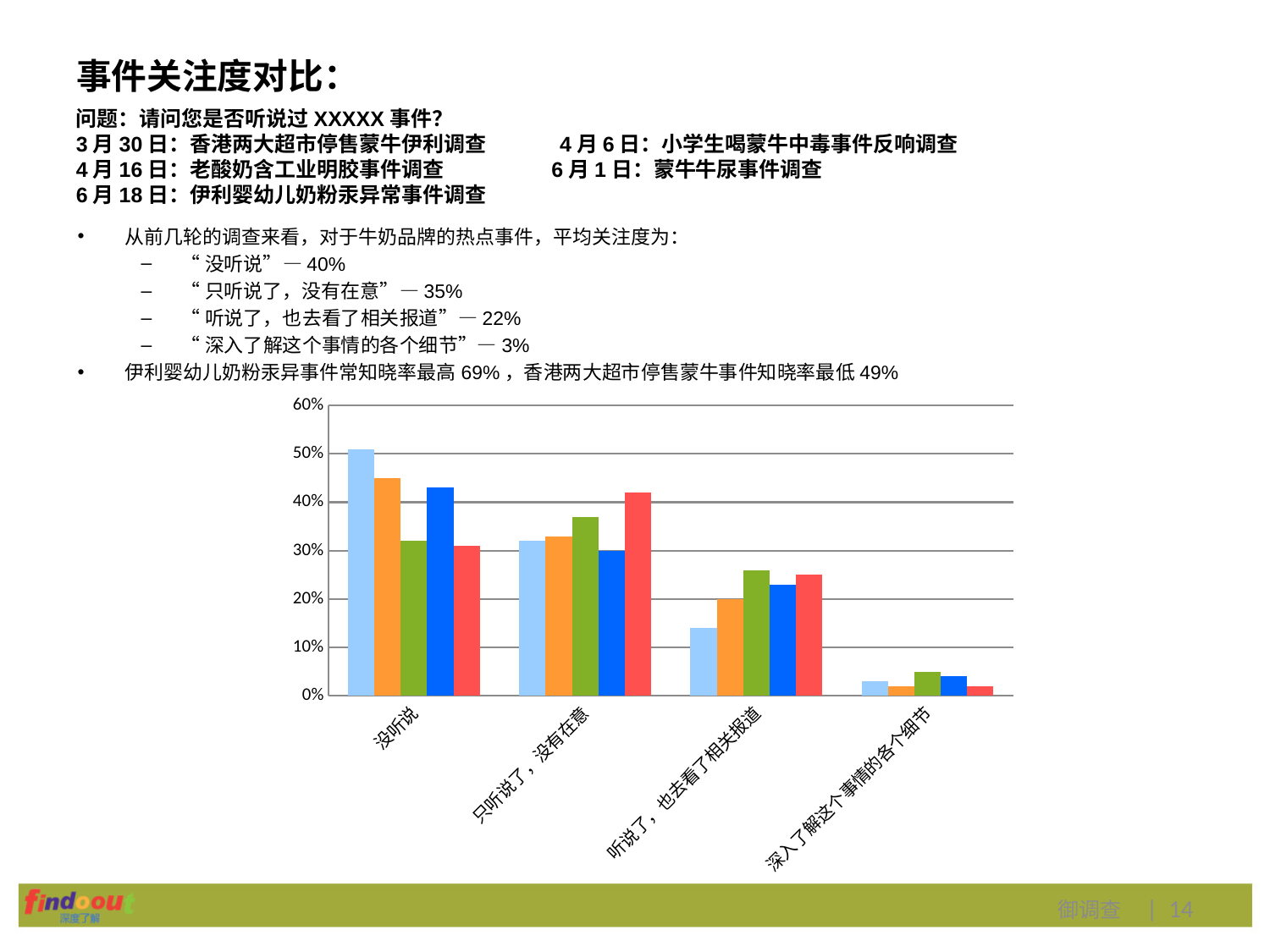

# 事件关注度对比：
问题：请问您是否听说过XXXXX事件？
3月30日：香港两大超市停售蒙牛伊利调查              4月6日：小学生喝蒙牛中毒事件反响调查
4月16日：老酸奶含工业明胶事件调查                     6月1日：蒙牛牛尿事件调查
6月18日：伊利婴幼儿奶粉汞异常事件调查
从前几轮的调查来看，对于牛奶品牌的热点事件，平均关注度为：
“没听说”—40%
“只听说了，没有在意”—35%
“听说了，也去看了相关报道”—22%
“深入了解这个事情的各个细节”—3%
伊利婴幼儿奶粉汞异事件常知晓率最高69%，香港两大超市停售蒙牛事件知晓率最低49%

### Chart

| Category | 香港两大超市停售蒙牛事件 | 小学生喝蒙牛中毒事件 | 老酸奶含工业明胶事件 | 蒙牛牛尿事件 | 伊利婴幼儿奶粉汞异常事件 |
|---|---|---|---|---|---|
| 没听说 | 0.51 | 0.45 | 0.32 | 0.43 | 0.31 |
| 只听说了，没有在意 | 0.32 | 0.33 | 0.37 | 0.3 | 0.42 |
| 听说了，也去看了相关报道 | 0.14 | 0.2 | 0.26 | 0.23 | 0.25 |
| 深入了解这个事情的各个细节 | 0.03 | 0.02 | 0.05 | 0.04 | 0.02 |
御调查   |  14